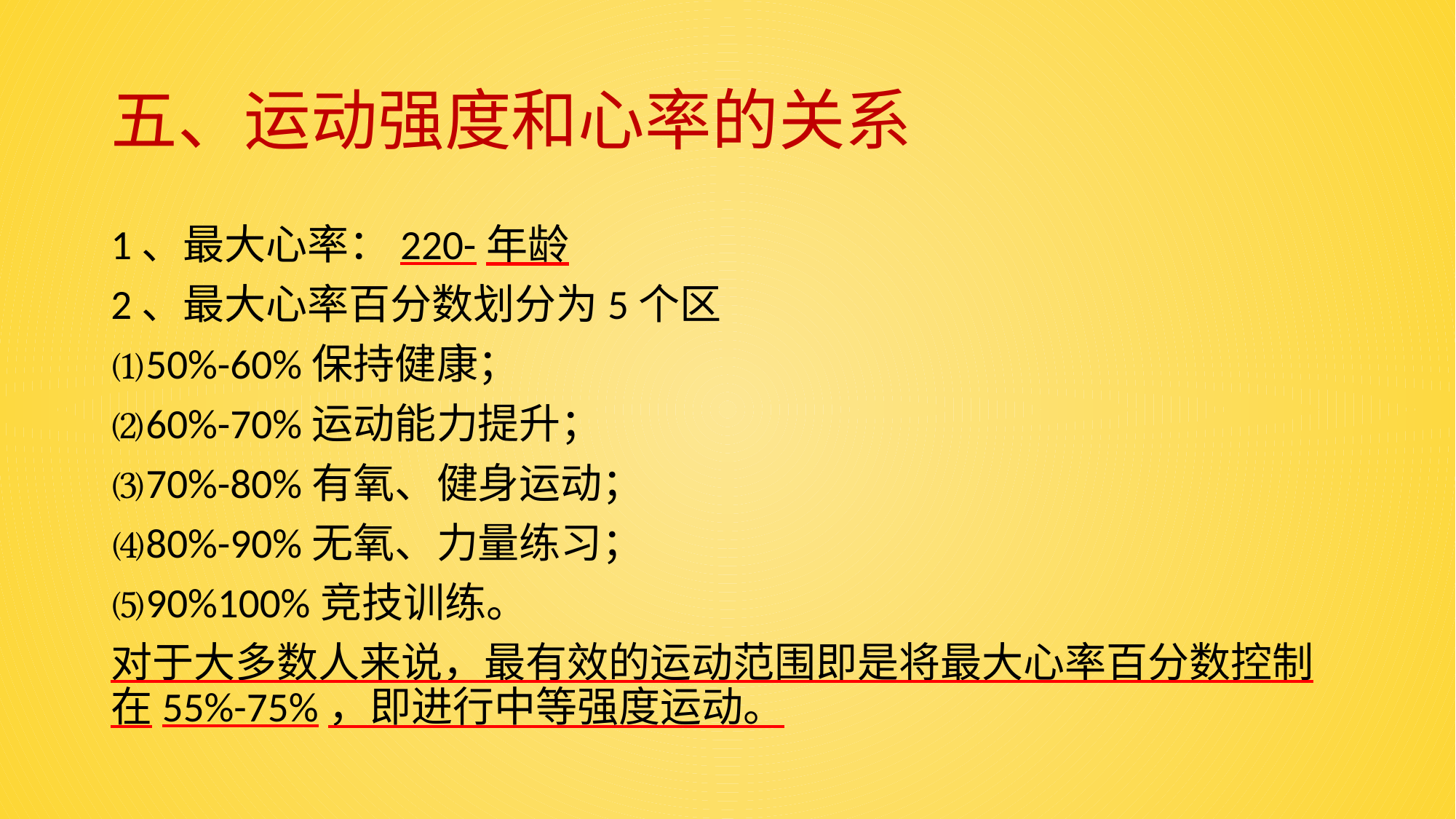

# 五、运动强度和心率的关系
1、最大心率：220-年龄
2、最大心率百分数划分为5个区
⑴50%-60%保持健康；
⑵60%-70%运动能力提升；
⑶70%-80%有氧、健身运动；
⑷80%-90%无氧、力量练习；
⑸90%100%竞技训练。
对于大多数人来说，最有效的运动范围即是将最大心率百分数控制在55%-75%，即进行中等强度运动。